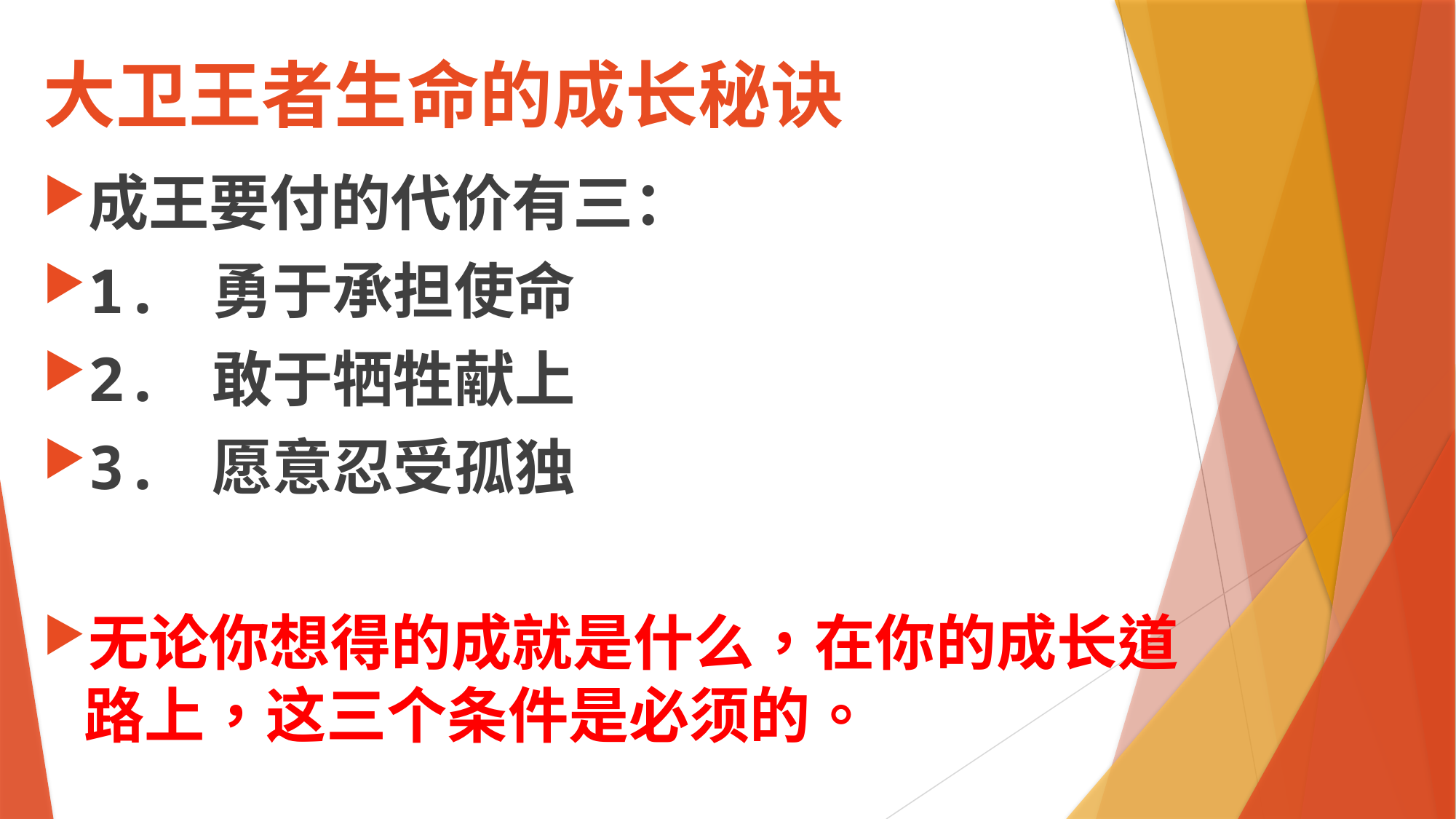

# 大卫王者生命的成长秘诀
成王要付的代价有三：
1. 勇于承担使命
2. 敢于牺牲献上
3. 愿意忍受孤独

无论你想得的成就是什么，在你的成长道路上，这三个条件是必须的。